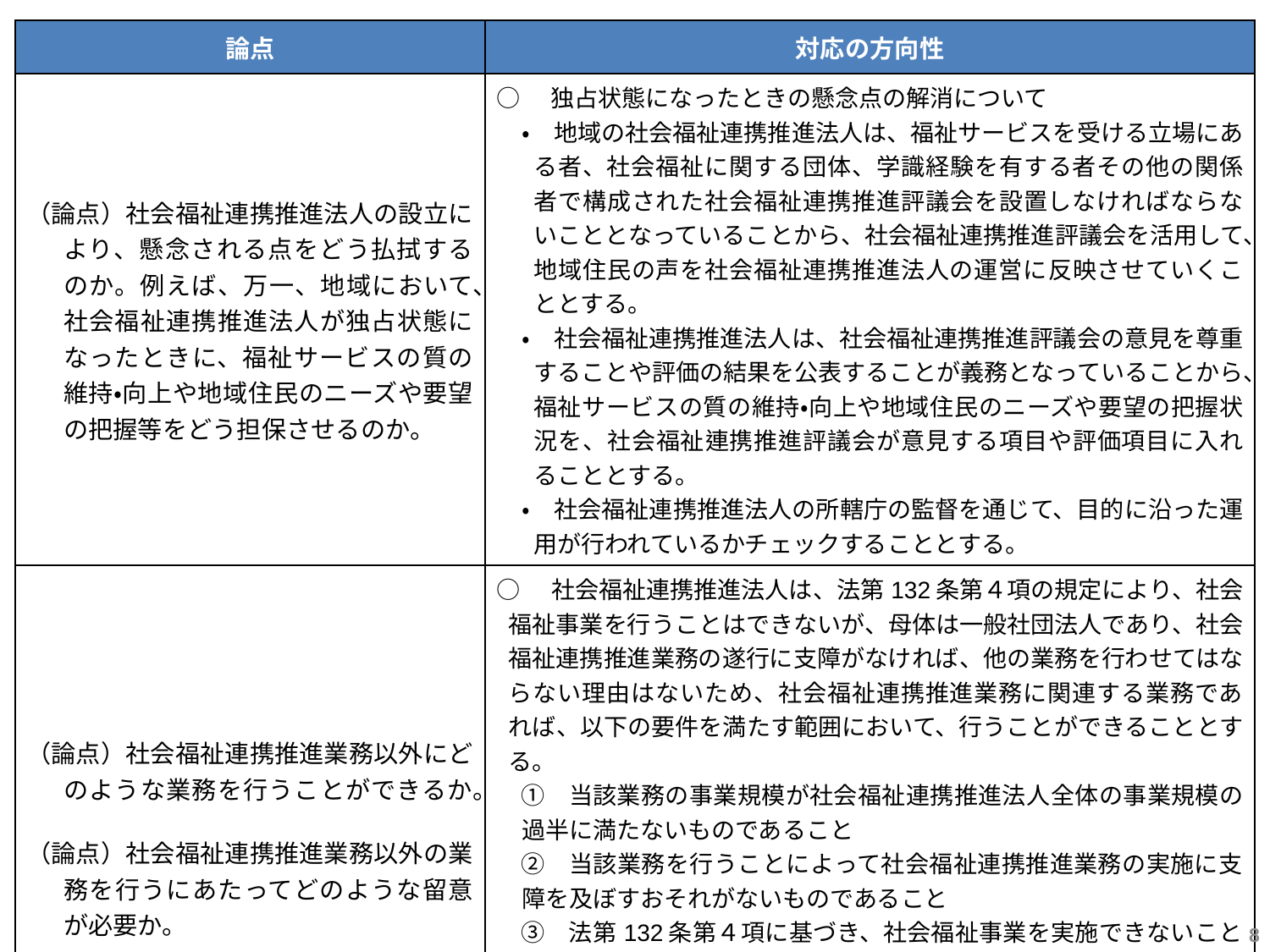

| 論点 | 対応の方向性 |
| --- | --- |
| （論点）社会福祉連携推進法人の設立により、懸念される点をどう払拭するのか。例えば、万一、地域において、社会福祉連携推進法人が独占状態になったときに、福祉サービスの質の維持・向上や地域住民のニーズや要望の把握等をどう担保させるのか。 | ○　独占状態になったときの懸念点の解消について ・　地域の社会福祉連携推進法人は、福祉サービスを受ける立場にある者、社会福祉に関する団体、学識経験を有する者その他の関係者で構成された社会福祉連携推進評議会を設置しなければならないこととなっていることから、社会福祉連携推進評議会を活用して、地域住民の声を社会福祉連携推進法人の運営に反映させていくこととする。 ・　社会福祉連携推進法人は、社会福祉連携推進評議会の意見を尊重することや評価の結果を公表することが義務となっていることから、福祉サービスの質の維持・向上や地域住民のニーズや要望の把握状況を、社会福祉連携推進評議会が意見する項目や評価項目に入れることとする。 ・　社会福祉連携推進法人の所轄庁の監督を通じて、目的に沿った運用が行われているかチェックすることとする。 |
| （論点）社会福祉連携推進業務以外にどのような業務を行うことができるか。 （論点）社会福祉連携推進業務以外の業務を行うにあたってどのような留意が必要か。 | ○　社会福祉連携推進法人は、法第132条第４項の規定により、社会福祉事業を行うことはできないが、母体は一般社団法人であり、社会福祉連携推進業務の遂行に支障がなければ、他の業務を行わせてはならない理由はないため、社会福祉連携推進業務に関連する業務であれば、以下の要件を満たす範囲において、行うことができることとする。 　①　当該業務の事業規模が社会福祉連携推進法人全体の事業規模の過半に満たないものであること 　②　当該業務を行うことによって社会福祉連携推進業務の実施に支障を及ぼすおそれがないものであること 　③　法第132条第４項に基づき、社会福祉事業を実施できないこととされており、社会福祉事業には該当しない社会福祉関係の事業についても、同様に実施できないこと 　※　対象者を社員の従業員の家族に限定しているサービスは、社会福祉事業ではなく、社員による従業員への福利厚生の一環と整理できるため、人材確保等業務として実施可能である。 |
8